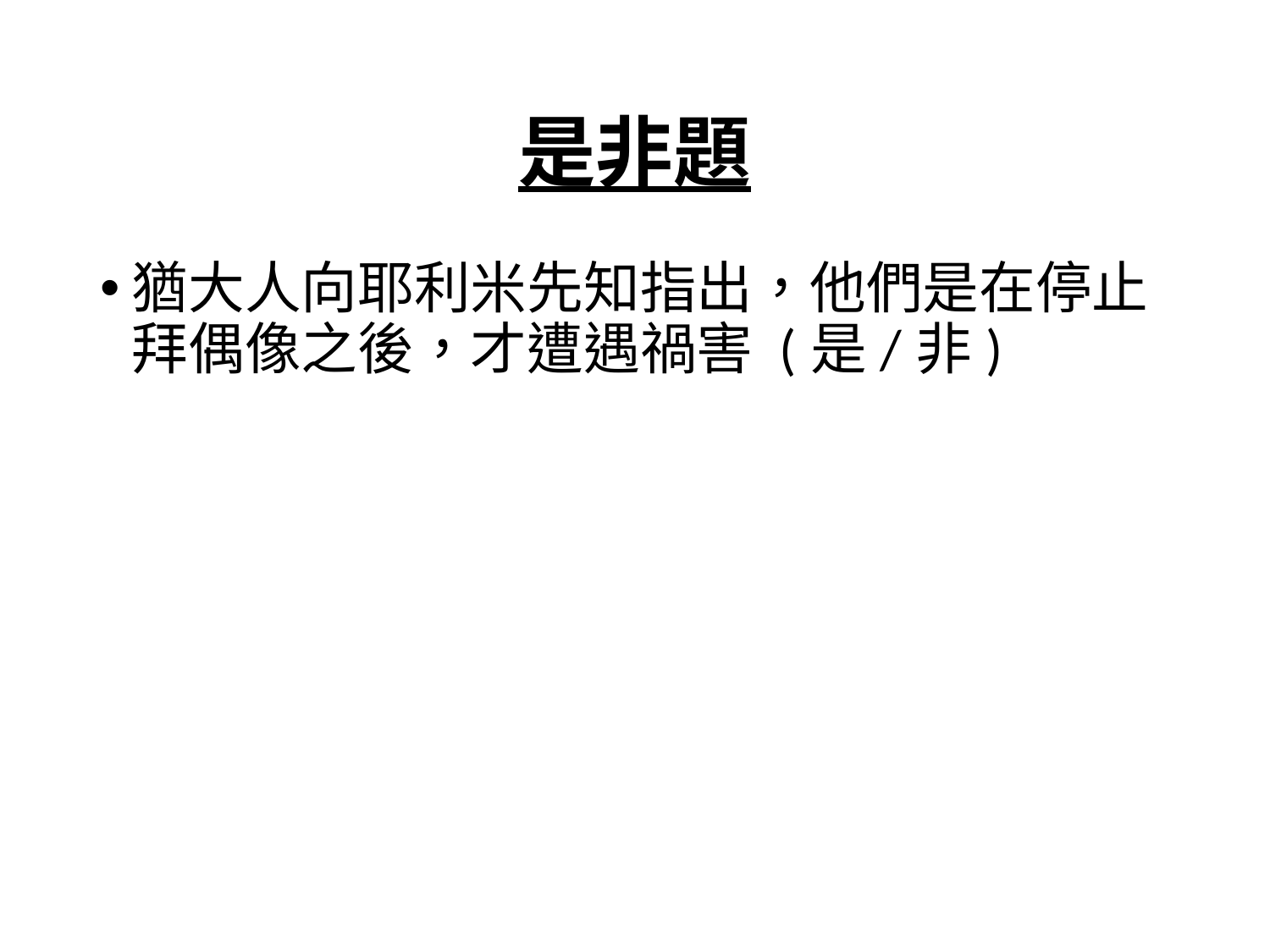

# 是非題
猶大人向耶利米先知指出，他們是在停止拜偶像之後，才遭遇禍害 (是/非)